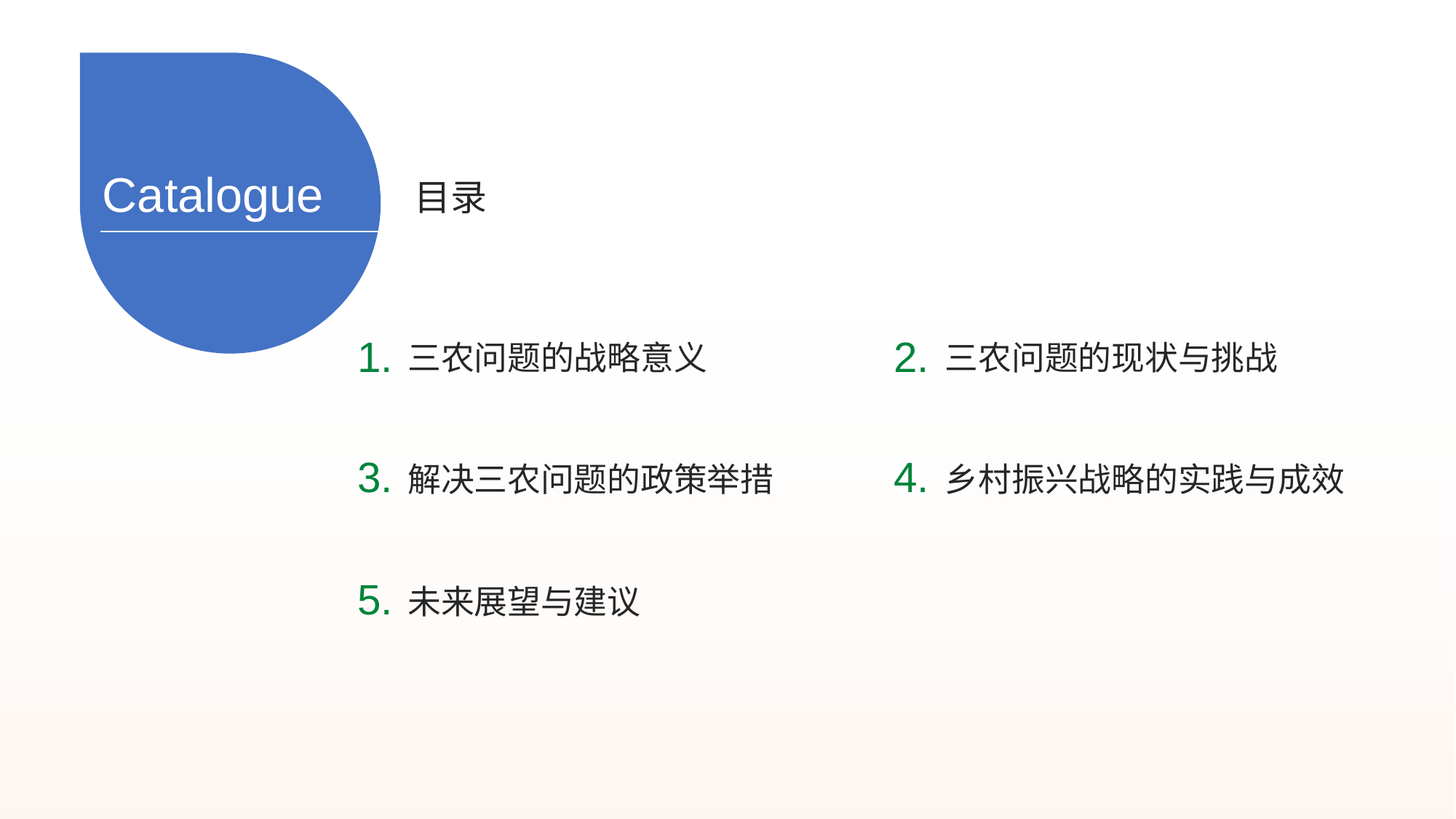

Catalogue
目录
三农问题的战略意义
三农问题的现状与挑战
1.
2.
3.
4.
解决三农问题的政策举措
乡村振兴战略的实践与成效
5.
未来展望与建议